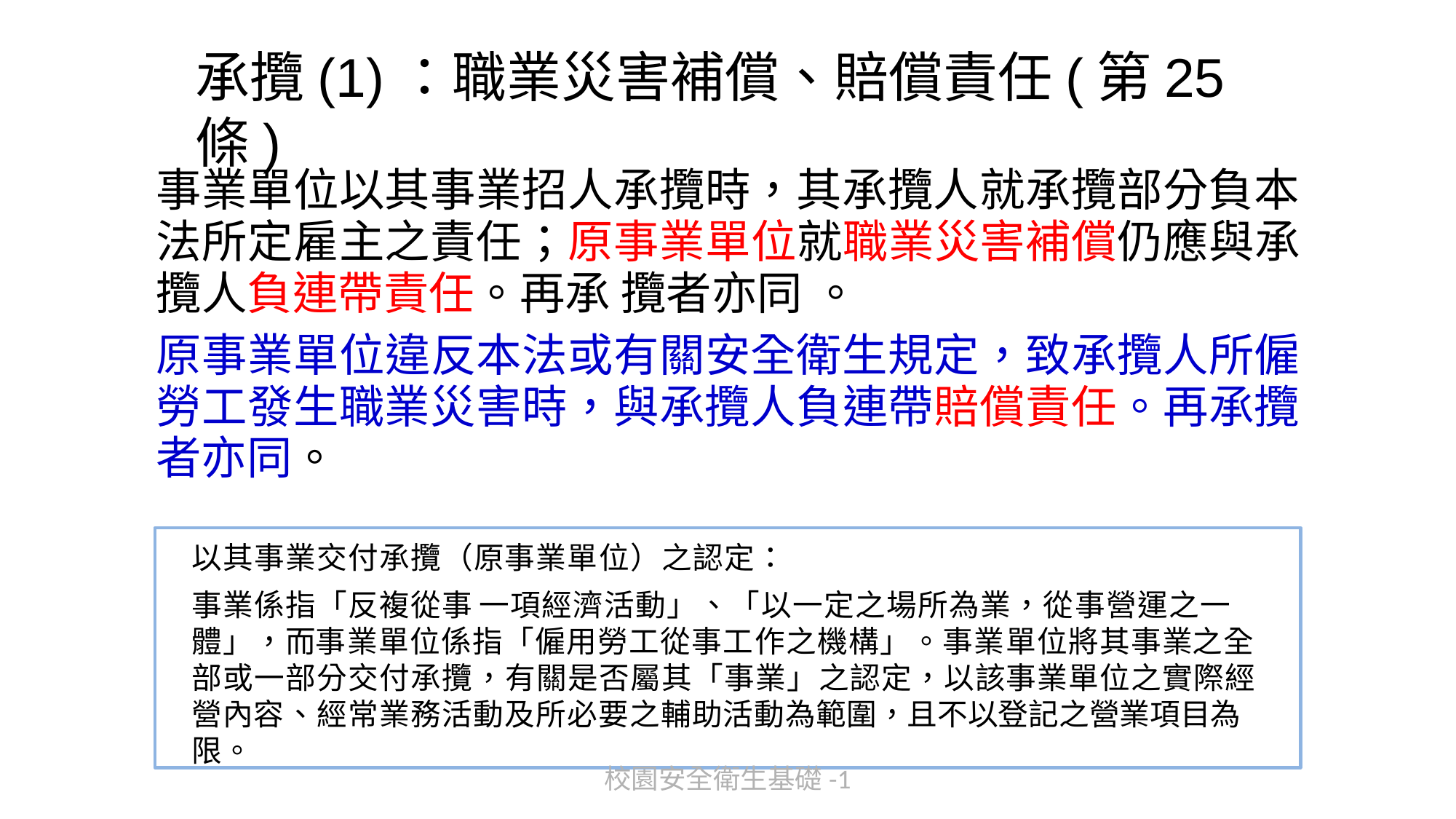

# 承攬(1)：職業災害補償、賠償責任(第25條)
事業單位以其事業招人承攬時，其承攬人就承攬部分負本法所定雇主之責任；原事業單位就職業災害補償仍應與承攬人負連帶責任。再承 攬者亦同 。
原事業單位違反本法或有關安全衛生規定，致承攬人所僱勞工發生職業災害時，與承攬人負連帶賠償責任。再承攬者亦同。
以其事業交付承攬（原事業單位）之認定：
事業係指「反複從事 一項經濟活動」、「以一定之場所為業，從事營運之一體」，而事業單位係指「僱用勞工從事工作之機構」。事業單位將其事業之全部或一部分交付承攬，有關是否屬其「事業」之認定，以該事業單位之實際經營內容、經常業務活動及所必要之輔助活動為範圍，且不以登記之營業項目為限。
校園安全衛生基礎-1
41